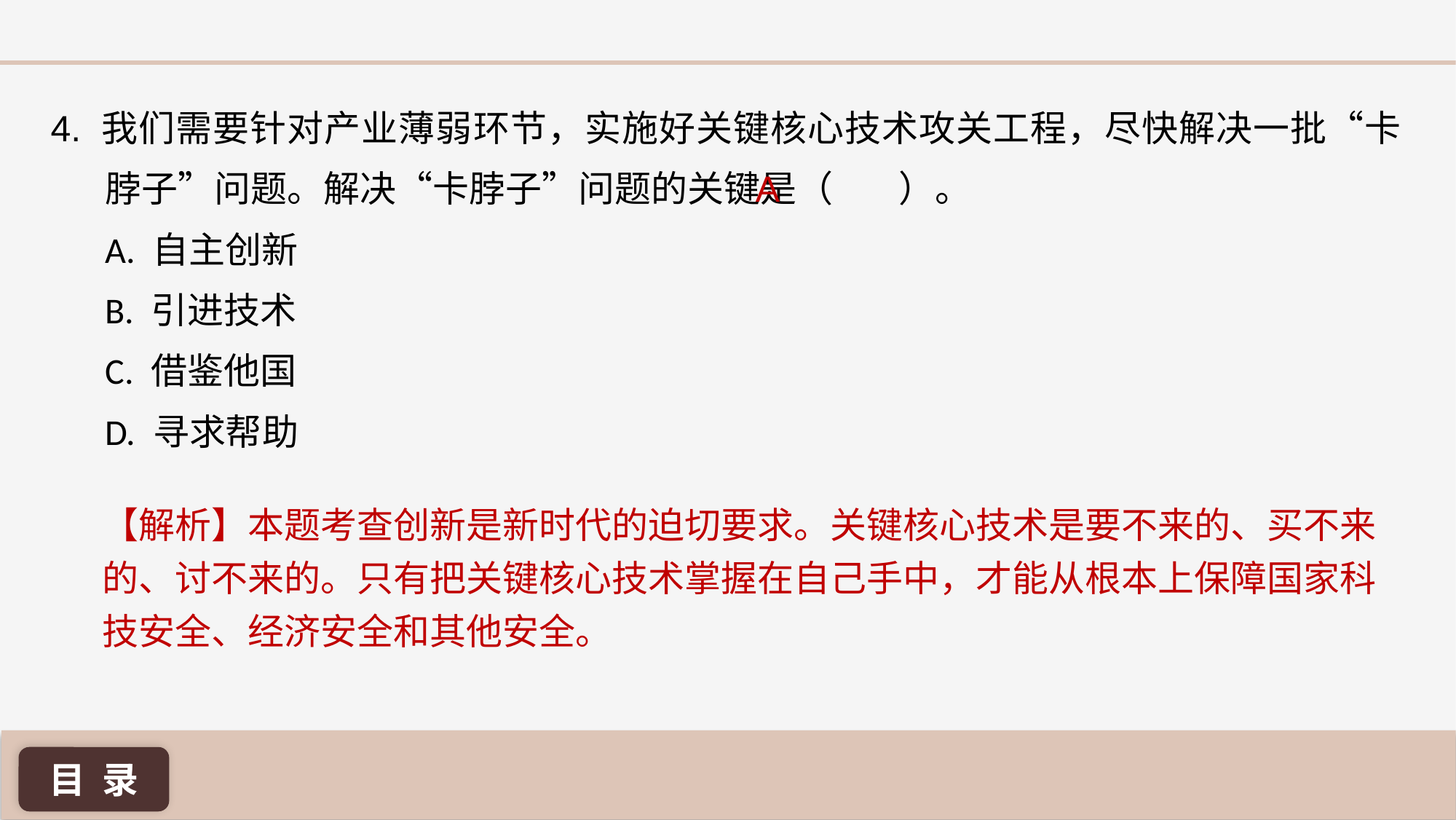

4. 我们需要针对产业薄弱环节，实施好关键核心技术攻关工程，尽快解决一批“卡脖子”问题。解决“卡脖子”问题的关键是（        ）。
A. 自主创新
B. 引进技术
C. 借鉴他国
D. 寻求帮助
A
【解析】本题考查创新是新时代的迫切要求。关键核心技术是要不来的、买不来的、讨不来的。只有把关键核心技术掌握在自己手中，才能从根本上保障国家科技安全、经济安全和其他安全。